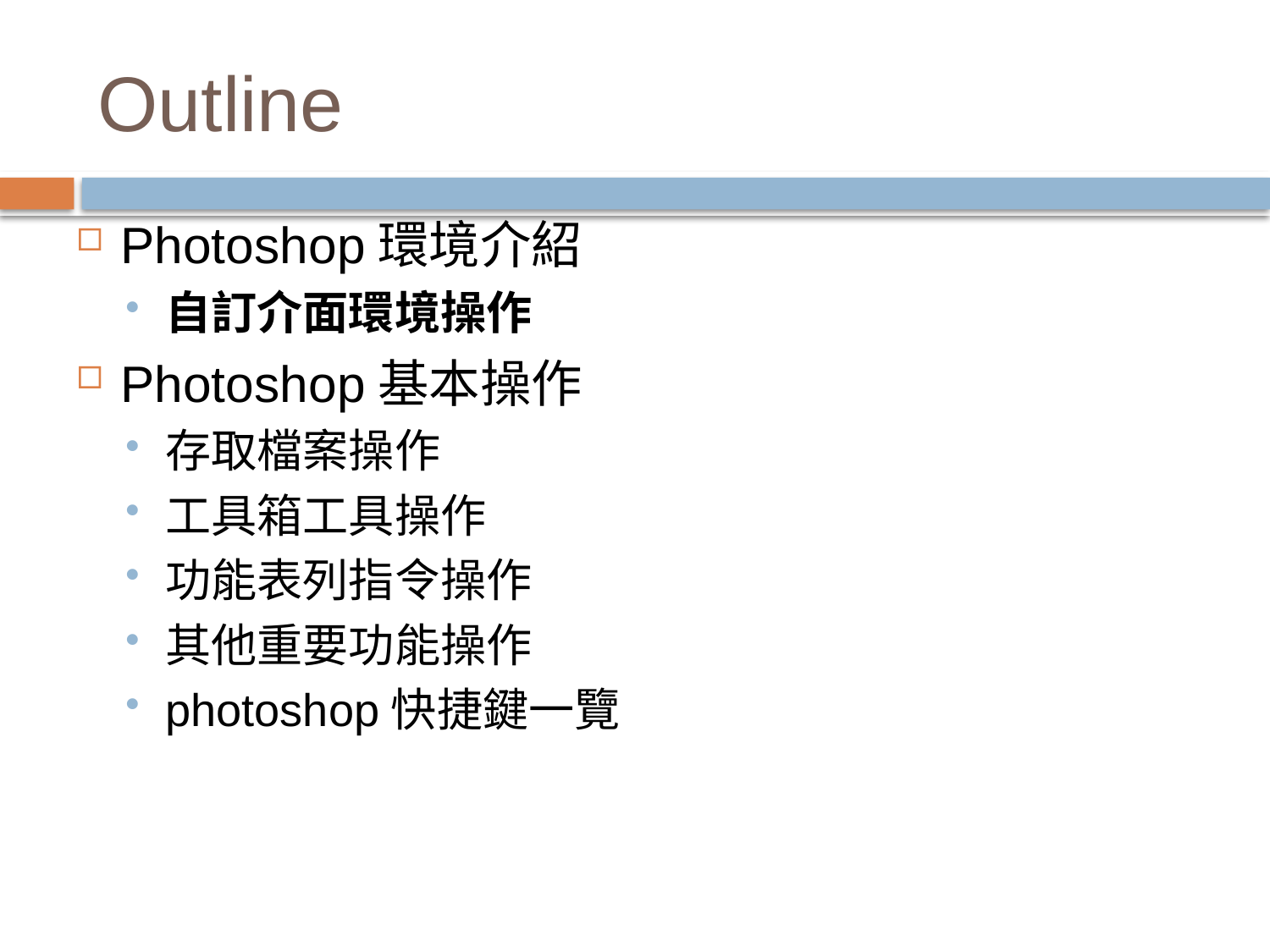

# Outline
Photoshop環境介紹
自訂介面環境操作
Photoshop基本操作
存取檔案操作
工具箱工具操作
功能表列指令操作
其他重要功能操作
photoshop快捷鍵一覽